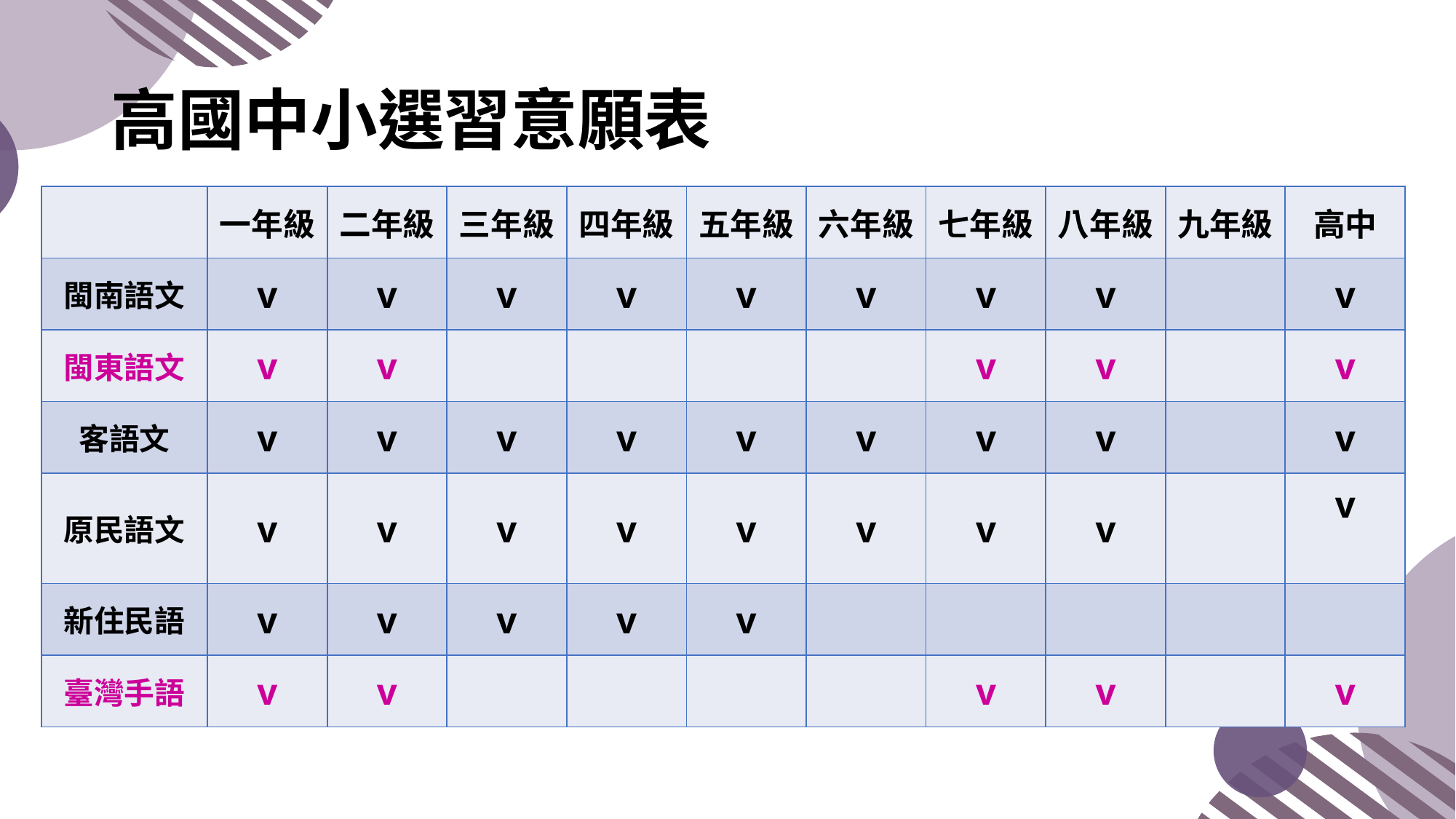

# 高國中小選習意願表
|  | 一年級 | 二年級 | 三年級 | 四年級 | 五年級 | 六年級 | 七年級 | 八年級 | 九年級 | 高中 |
| --- | --- | --- | --- | --- | --- | --- | --- | --- | --- | --- |
| 閩南語文 | v | v | v | v | v | v | v | v |  | v |
| 閩東語文 | v | v |  |  |  |  | v | v |  | v |
| 客語文 | v | v | v | v | v | v | v | v |  | v |
| 原民語文 | v | v | v | v | v | v | v | v |  | v |
| 新住民語 | v | v | v | v | v |  |  |  |  |  |
| 臺灣手語 | v | v |  |  |  |  | v | v |  | v |